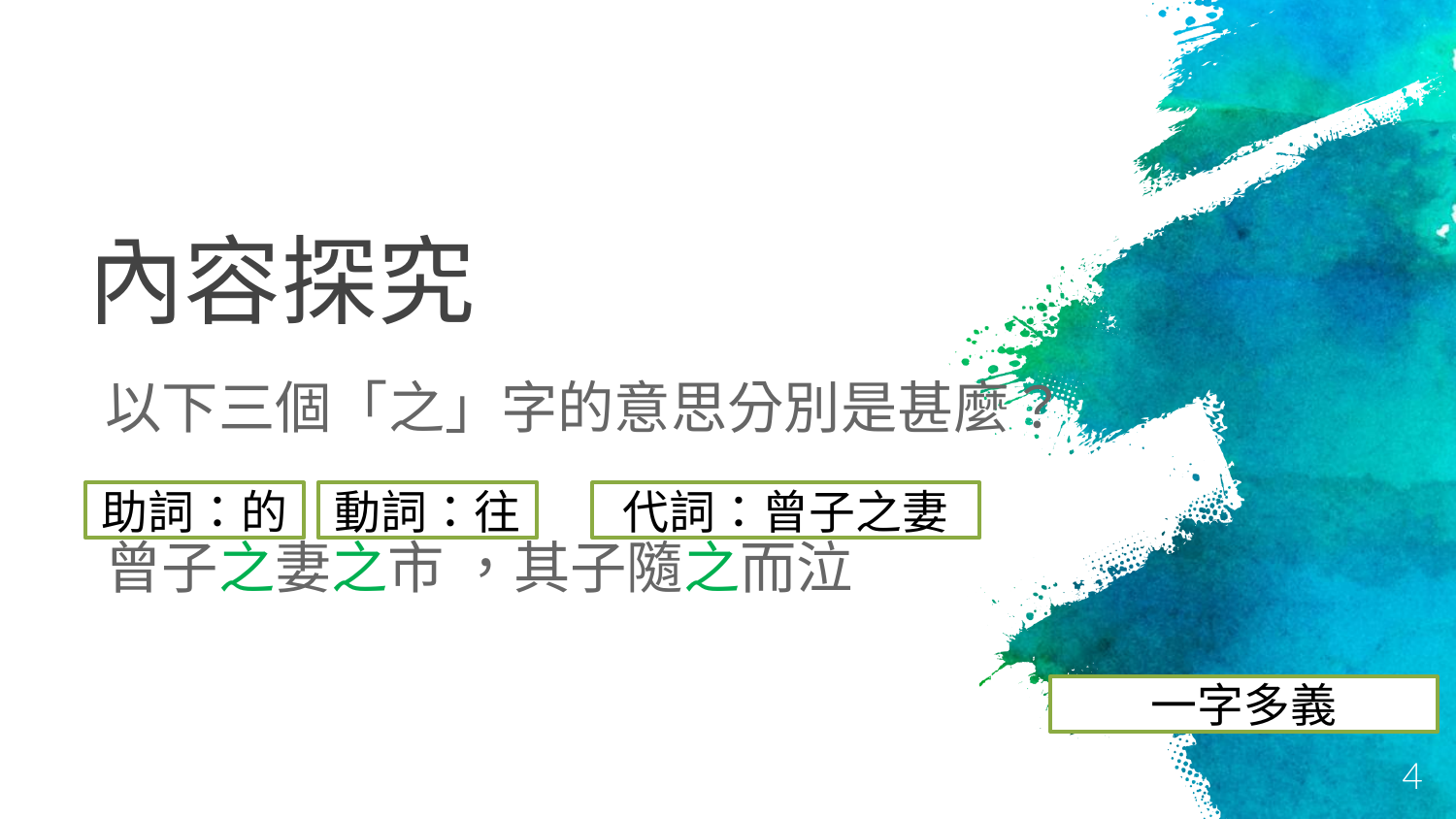

# 內容探究
以下三個「之」字的意思分別是甚麼？

曾子之妻之市 ，其子隨之而泣
動詞：往
代詞：曾子之妻
助詞：的
一字多義
4